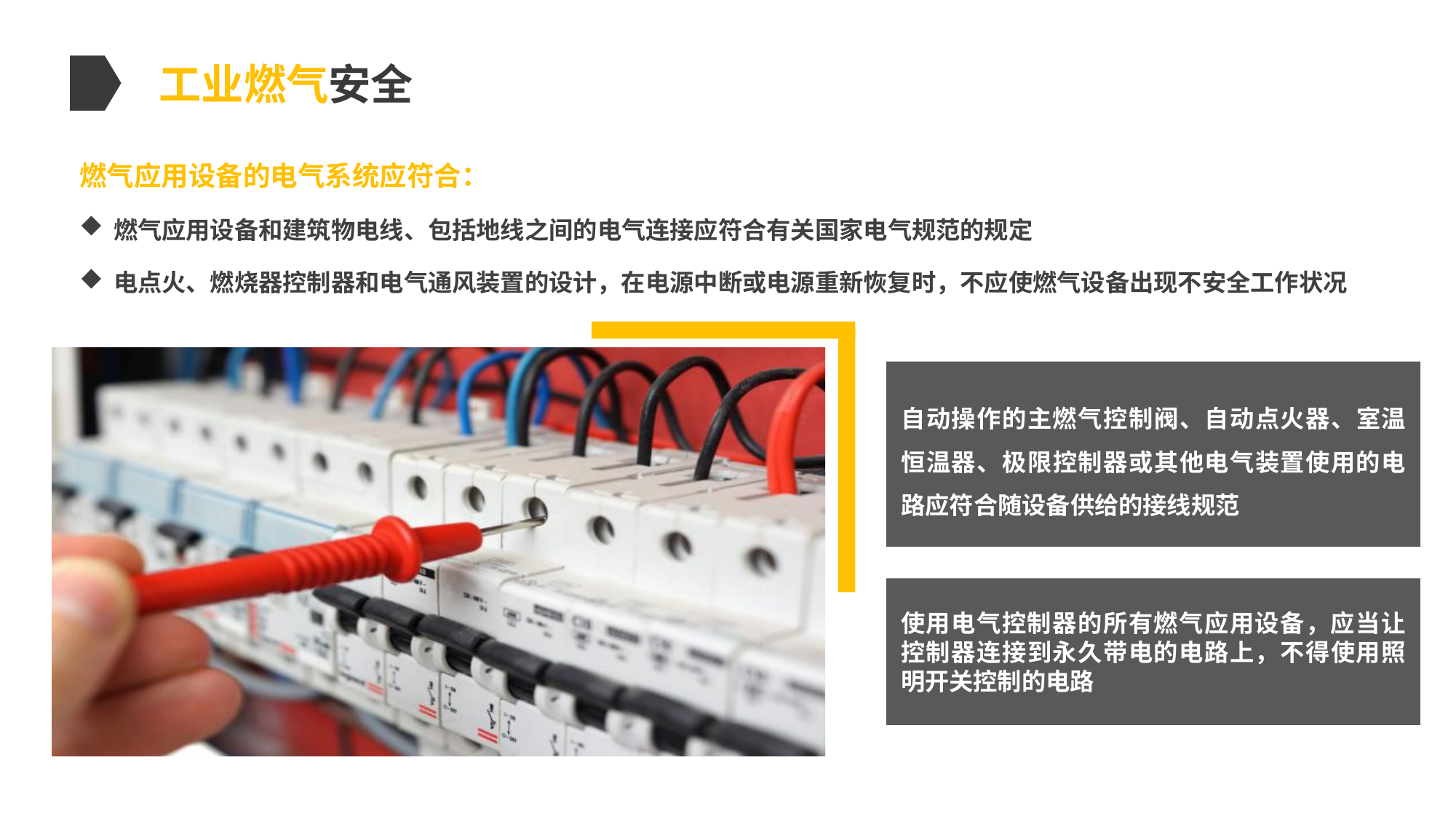

工业燃气安全

燃气应用设备的电气系统应符合：
燃气应用设备和建筑物电线、包括地线之间的电气连接应符合有关国家电气规范的规定
电点火、燃烧器控制器和电气通风装置的设计，在电源中断或电源重新恢复时，不应使燃气设备出现不安全工作状况

自动操作的主燃气控制阀、自动点火器、室温恒温器、极限控制器或其他电气装置使用的电路应符合随设备供给的接线规范
使用电气控制器的所有燃气应用设备，应当让控制器连接到永久带电的电路上，不得使用照明开关控制的电路